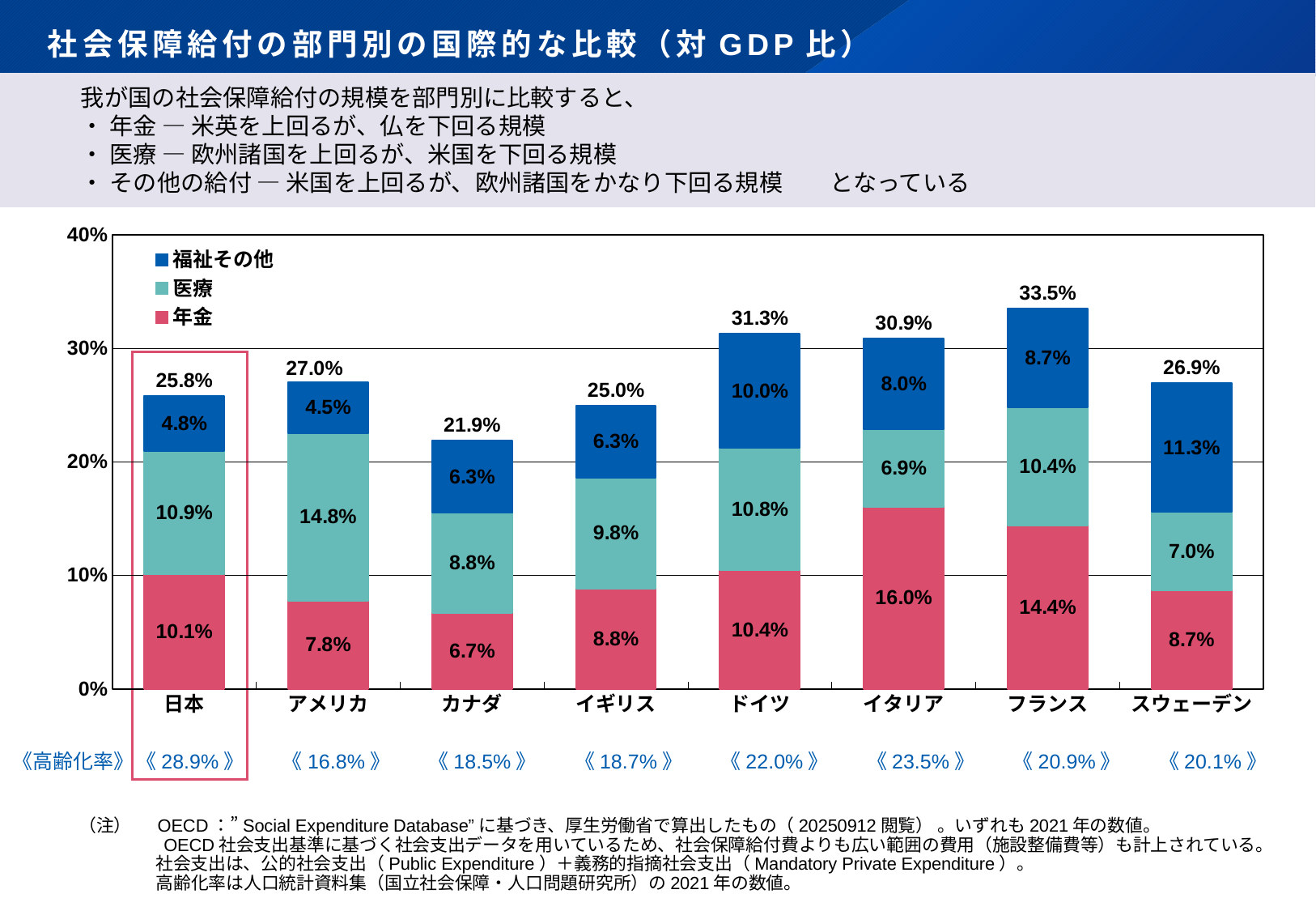

# 社会保障給付の部門別の国際的な比較（対GDP比）
　我が国の社会保障給付の規模を部門別に比較すると、
　・ 年金 ― 米英を上回るが、仏を下回る規模
　・ 医療 ― 欧州諸国を上回るが、米国を下回る規模
　・ その他の給付 ― 米国を上回るが、欧州諸国をかなり下回る規模　　となっている

### Chart

| Category | 年金 | 医療 | 福祉その他 | total |
|---|---|---|---|---|
| 日本 | 0.10069 | 0.10917 | 0.04808 | 0.25794 |
| アメリカ | 0.07751999999999999 | 0.14787 | 0.04488999999999999 | 0.27027999999999996 |
| カナダ | 0.06707 | 0.08802 | 0.06349 | 0.21858 |
| イギリス | 0.08819 | 0.098 | 0.06337999999999998 | 0.24957000000000001 |
| ドイツ | 0.10429000000000001 | 0.10831999999999999 | 0.10014000000000005 | 0.31275000000000003 |
| イタリア | 0.16007000000000002 | 0.0688 | 0.07965999999999997 | 0.30852999999999997 |
| フランス | 0.14412 | 0.10425000000000001 | 0.08652000000000004 | 0.33489 |
| スウェーデン | 0.08651 | 0.06953999999999999 | 0.11314 | 0.26919 |
《高齢化率》
《28.9%》
《16.8%》
《18.5%》
《18.7%》
《22.0%》
《23.5%》
《20.9%》
《20.1%》
（注） 　OECD：”Social Expenditure Database”に基づき、厚生労働省で算出したもの（20250912閲覧） 。いずれも2021年の数値。
　　　 OECD社会支出基準に基づく社会支出データを用いているため、社会保障給付費よりも広い範囲の費用（施設整備費等）も計上されている。
　　　社会支出は、公的社会支出（Public Expenditure）＋義務的指摘社会支出（Mandatory Private Expenditure）。
　　　高齢化率は人口統計資料集（国立社会保障・人口問題研究所）の2021年の数値。